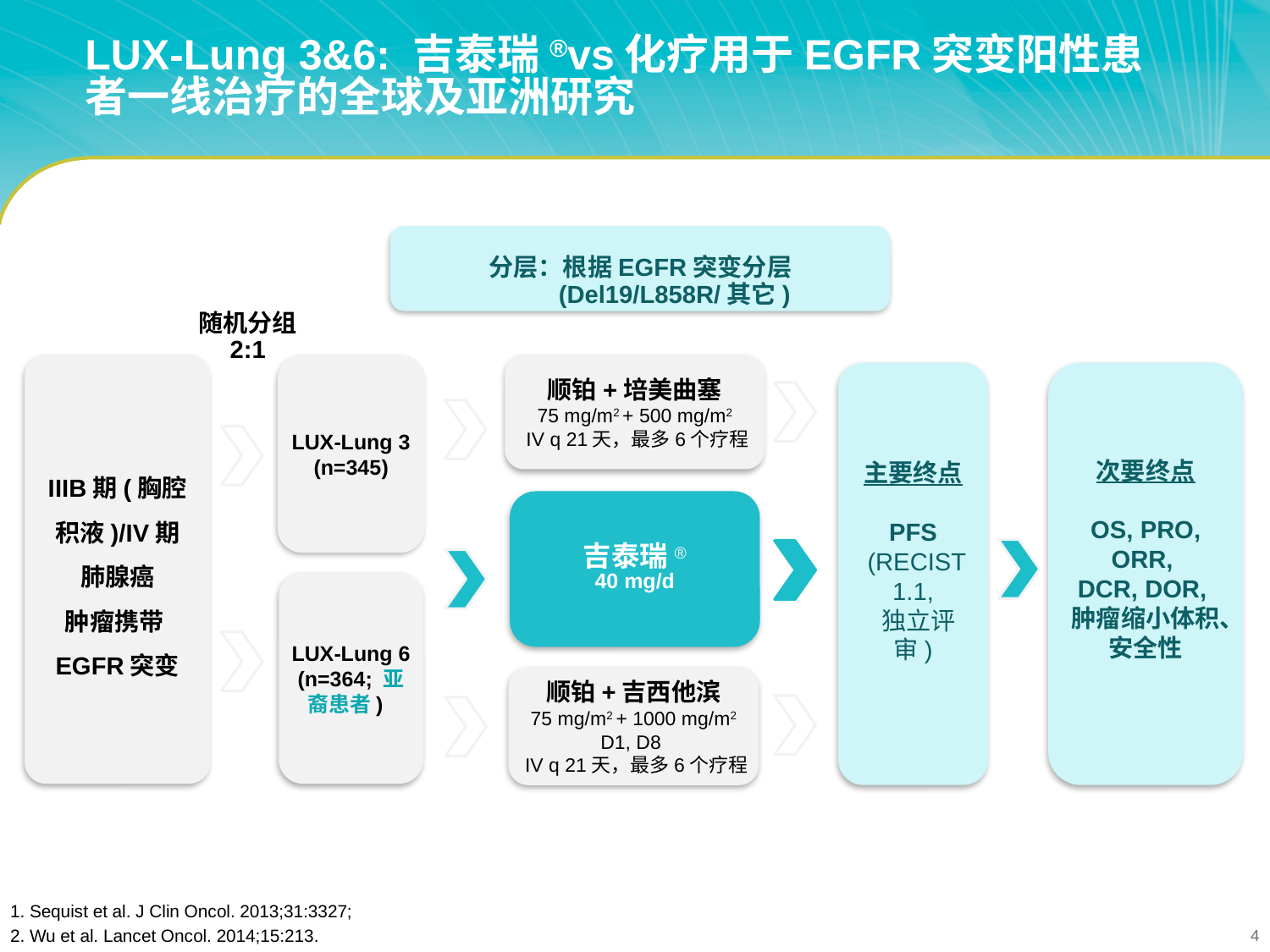

# LUX-Lung 3&6: 吉泰瑞®vs化疗用于EGFR突变阳性患者一线治疗的全球及亚洲研究
分层：根据EGFR突变分层
           (Del19/L858R/其它)
随机分组
2:1
IIIB期(胸腔积液)/IV期
肺腺癌
肿瘤携带EGFR突变
LUX-Lung 3
(n=345)
顺铂+培美曲塞
75 mg/m2 + 500 mg/m2
 IV q 21天，最多6个疗程
次要终点
OS, PRO, ORR,
DCR, DOR,
肿瘤缩小体积、
安全性

主要终点
PFS
 (RECIST 1.1,
 独立评审)

吉泰瑞®
40 mg/d

LUX-Lung 6
(n=364; 亚裔患者)

顺铂+吉西他滨
75 mg/m2 + 1000 mg/m2 D1, D8
 IV q 21天，最多6个疗程

1. Sequist et al. J Clin Oncol. 2013;31:3327;
2. Wu et al. Lancet Oncol. 2014;15:213.